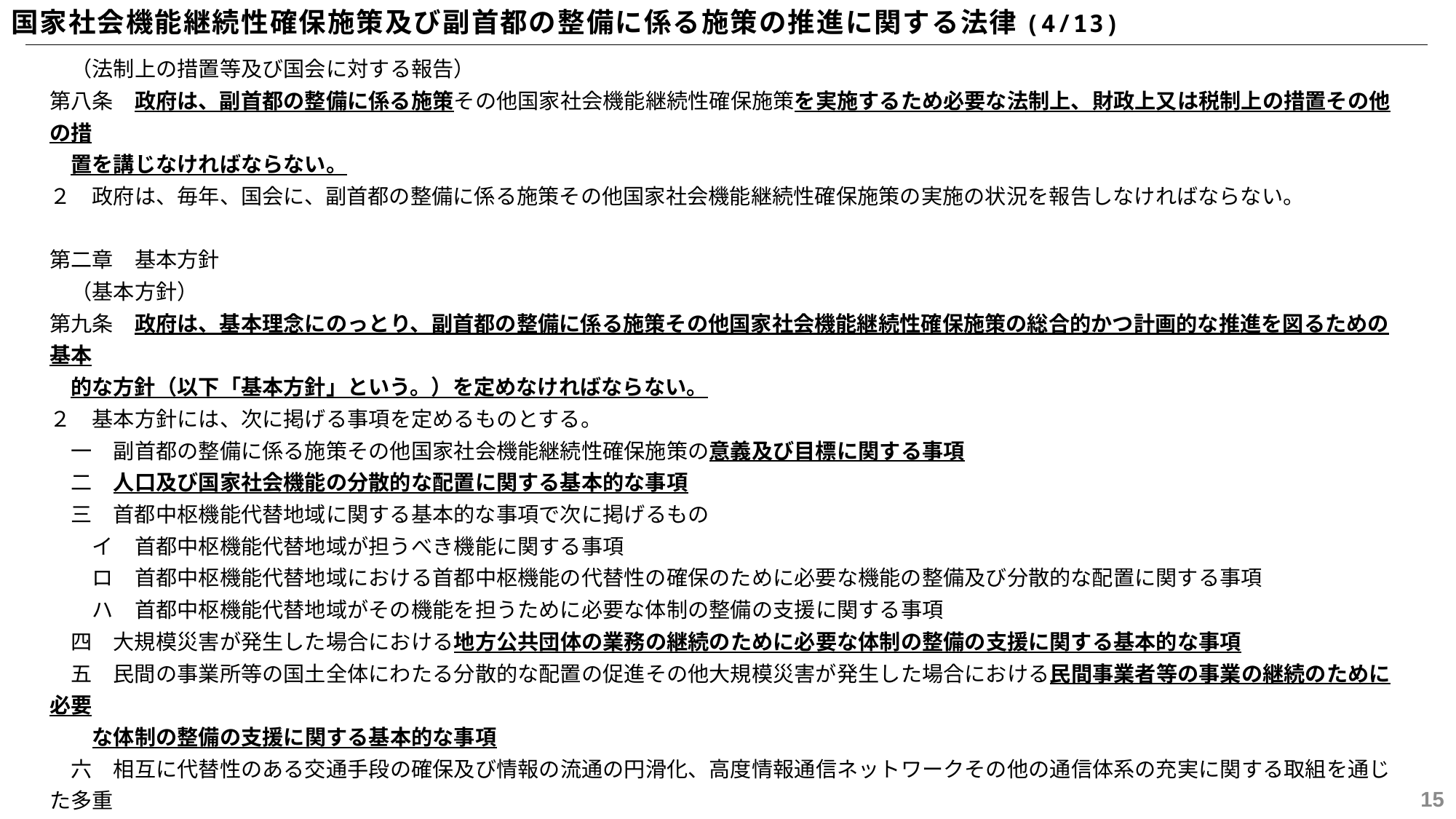

国家社会機能継続性確保施策及び副首都の整備に係る施策の推進に関する法律(4/13)
　（法制上の措置等及び国会に対する報告）
第八条　政府は、副首都の整備に係る施策その他国家社会機能継続性確保施策を実施するため必要な法制上、財政上又は税制上の措置その他の措
　置を講じなければならない。
２　政府は、毎年、国会に、副首都の整備に係る施策その他国家社会機能継続性確保施策の実施の状況を報告しなければならない。

第二章　基本方針
　（基本方針）
第九条　政府は、基本理念にのっとり、副首都の整備に係る施策その他国家社会機能継続性確保施策の総合的かつ計画的な推進を図るための基本
　的な方針（以下「基本方針」という。）を定めなければならない。
２　基本方針には、次に掲げる事項を定めるものとする。
　一　副首都の整備に係る施策その他国家社会機能継続性確保施策の意義及び目標に関する事項
　二　人口及び国家社会機能の分散的な配置に関する基本的な事項
　三　首都中枢機能代替地域に関する基本的な事項で次に掲げるもの
　　イ　首都中枢機能代替地域が担うべき機能に関する事項
　　ロ　首都中枢機能代替地域における首都中枢機能の代替性の確保のために必要な機能の整備及び分散的な配置に関する事項
　　ハ　首都中枢機能代替地域がその機能を担うために必要な体制の整備の支援に関する事項
　四　大規模災害が発生した場合における地方公共団体の業務の継続のために必要な体制の整備の支援に関する基本的な事項
　五　民間の事業所等の国土全体にわたる分散的な配置の促進その他大規模災害が発生した場合における民間事業者等の事業の継続のために必要
　　な体制の整備の支援に関する基本的な事項
　六　相互に代替性のある交通手段の確保及び情報の流通の円滑化、高度情報通信ネットワークその他の通信体系の充実に関する取組を通じた多重
　　性及び代替性が確保された交通通信体系の整備に関する基本的な事項
　七　副首都に関する基本的な事項で次に掲げるもの
　　イ　副首都が担うべき機能に関する事項
　　ロ　副首都の区域に係る都市の基盤の整備その他の副首都の整備に関する事項

15